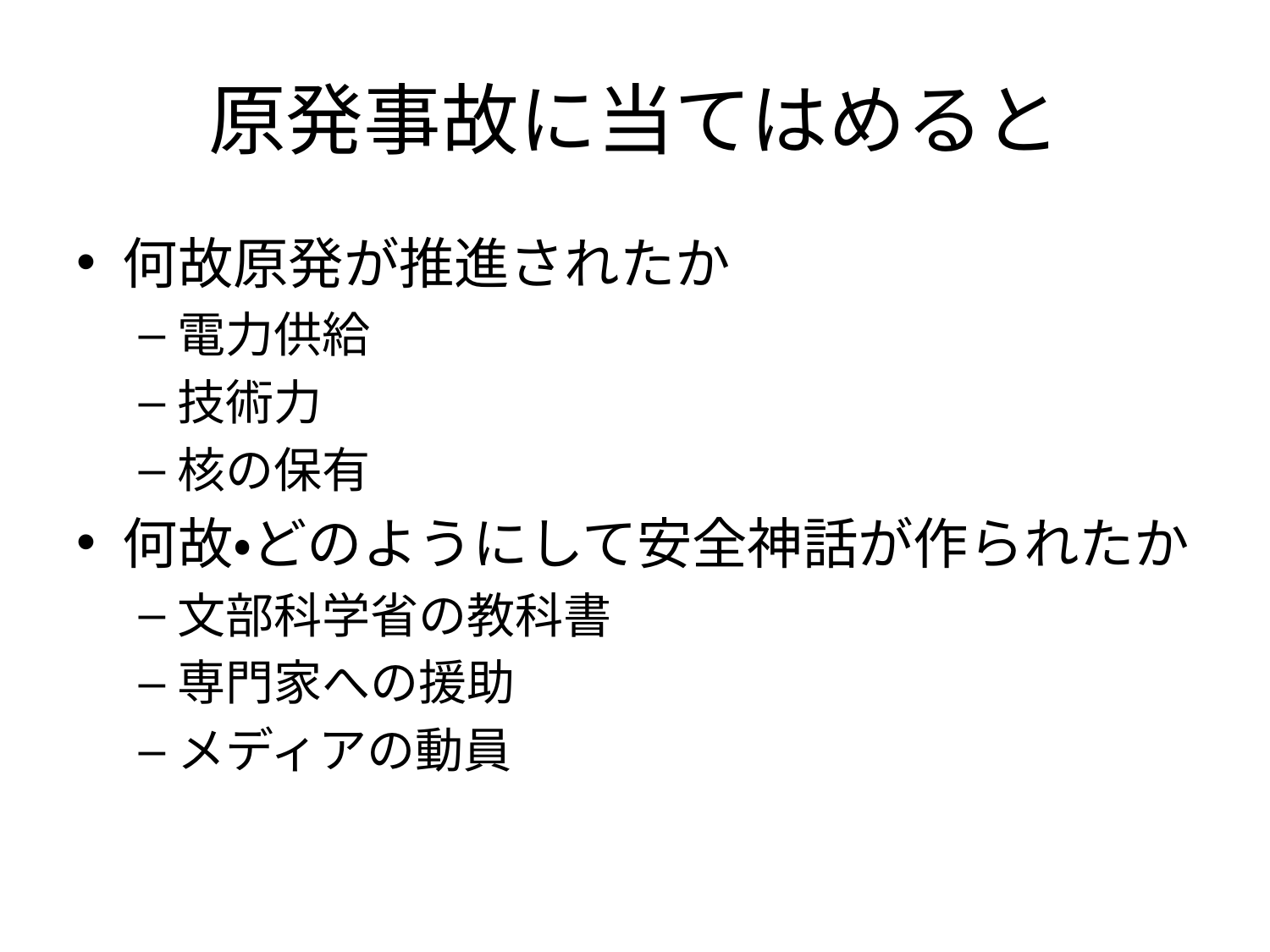

# 原発事故に当てはめると
何故原発が推進されたか
電力供給
技術力
核の保有
何故・どのようにして安全神話が作られたか
文部科学省の教科書
専門家への援助
メディアの動員